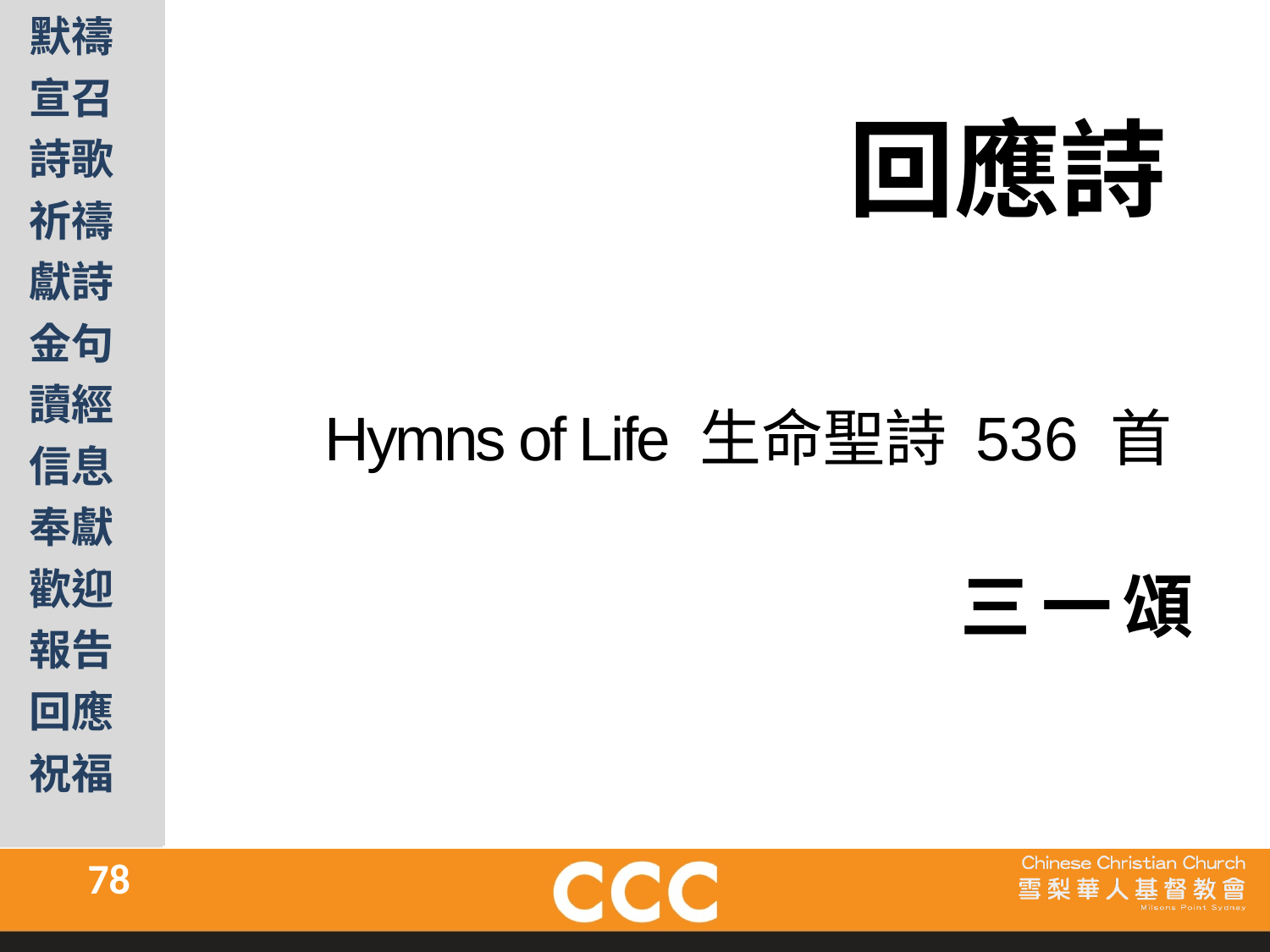

回應詩
Hymns of Life 生命聖詩 536 首
三一頌

78